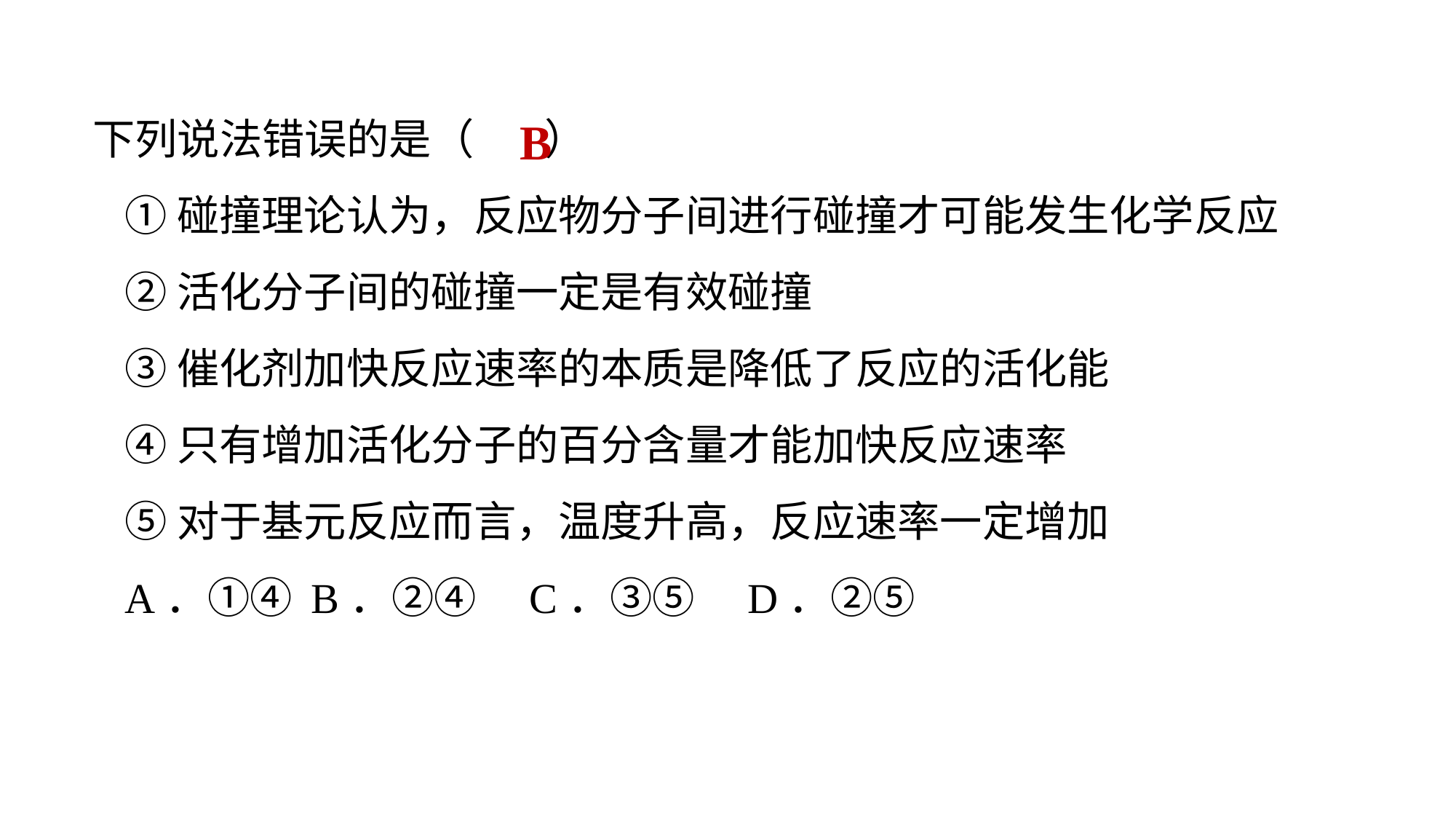

下列说法错误的是（      ）
①碰撞理论认为，反应物分子间进行碰撞才可能发生化学反应
②活化分子间的碰撞一定是有效碰撞
③催化剂加快反应速率的本质是降低了反应的活化能
④只有增加活化分子的百分含量才能加快反应速率
⑤对于基元反应而言，温度升高，反应速率一定增加
A．①④	B．②④	C．③⑤	D．②⑤
B